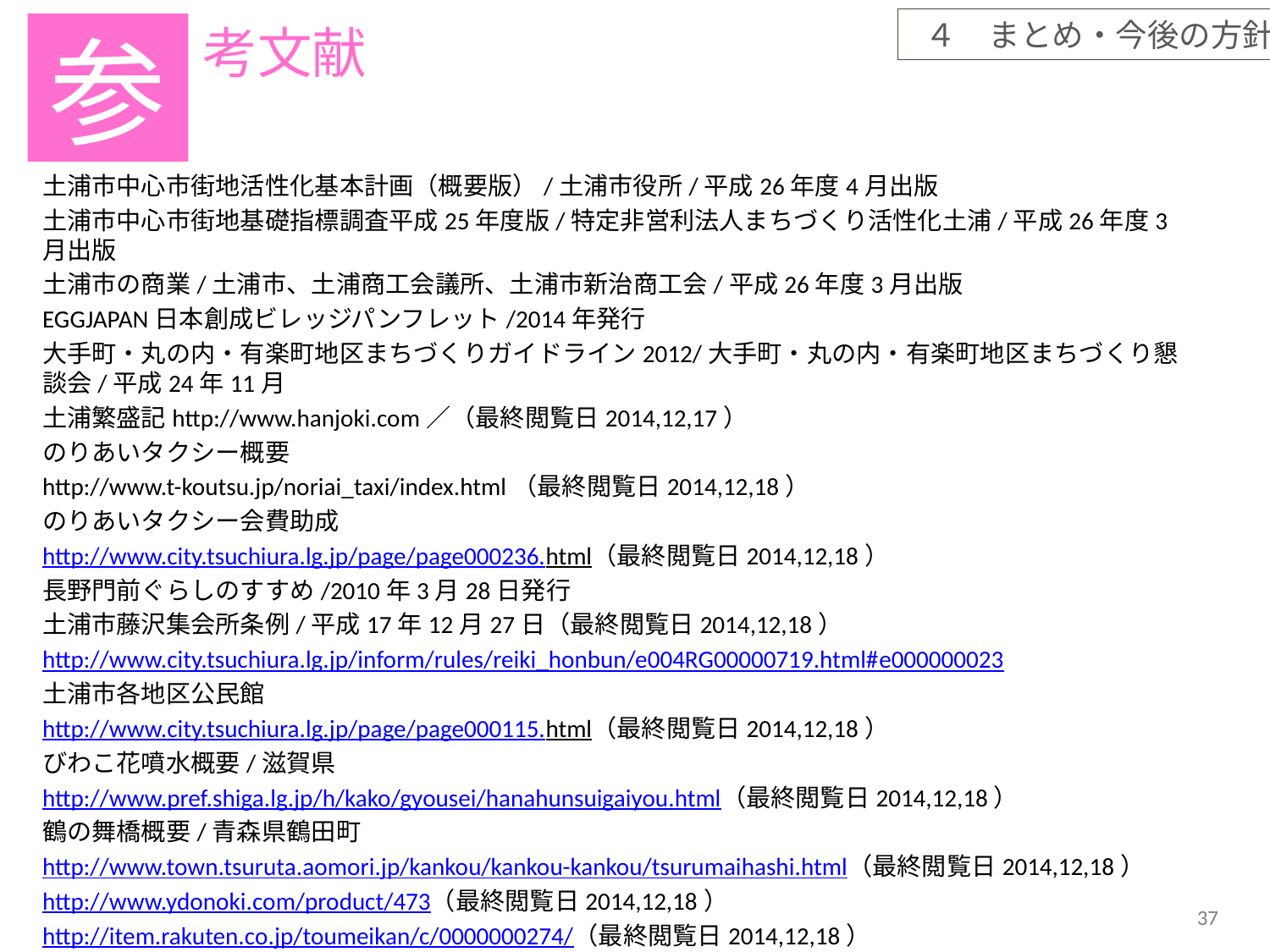

考文献
参
土浦市中心市街地活性化基本計画（概要版）/土浦市役所/平成26年度4月出版
土浦市中心市街地基礎指標調査平成25年度版/特定非営利法人まちづくり活性化土浦/平成26年度3月出版
土浦市の商業/土浦市、土浦商工会議所、土浦市新治商工会/平成26年度3月出版
EGGJAPAN日本創成ビレッジパンフレット/2014年発行
大手町・丸の内・有楽町地区まちづくりガイドライン2012/大手町・丸の内・有楽町地区まちづくり懇談会/平成24年11月
土浦繁盛記http://www.hanjoki.com／（最終閲覧日2014,12,17）
のりあいタクシー概要
http://www.t-koutsu.jp/noriai_taxi/index.html（最終閲覧日2014,12,18）
のりあいタクシー会費助成
http://www.city.tsuchiura.lg.jp/page/page000236.html（最終閲覧日2014,12,18）
長野門前ぐらしのすすめ/2010年3月28日発行
土浦市藤沢集会所条例/平成17年12月27日（最終閲覧日2014,12,18）
http://www.city.tsuchiura.lg.jp/inform/rules/reiki_honbun/e004RG00000719.html#e000000023
土浦市各地区公民館
http://www.city.tsuchiura.lg.jp/page/page000115.html（最終閲覧日2014,12,18）
びわこ花噴水概要/滋賀県
http://www.pref.shiga.lg.jp/h/kako/gyousei/hanahunsuigaiyou.html（最終閲覧日2014,12,18）
鶴の舞橋概要/青森県鶴田町
http://www.town.tsuruta.aomori.jp/kankou/kankou-kankou/tsurumaihashi.html（最終閲覧日2014,12,18）
http://www.ydonoki.com/product/473（最終閲覧日2014,12,18）
http://item.rakuten.co.jp/toumeikan/c/0000000274/（最終閲覧日2014,12,18）

37